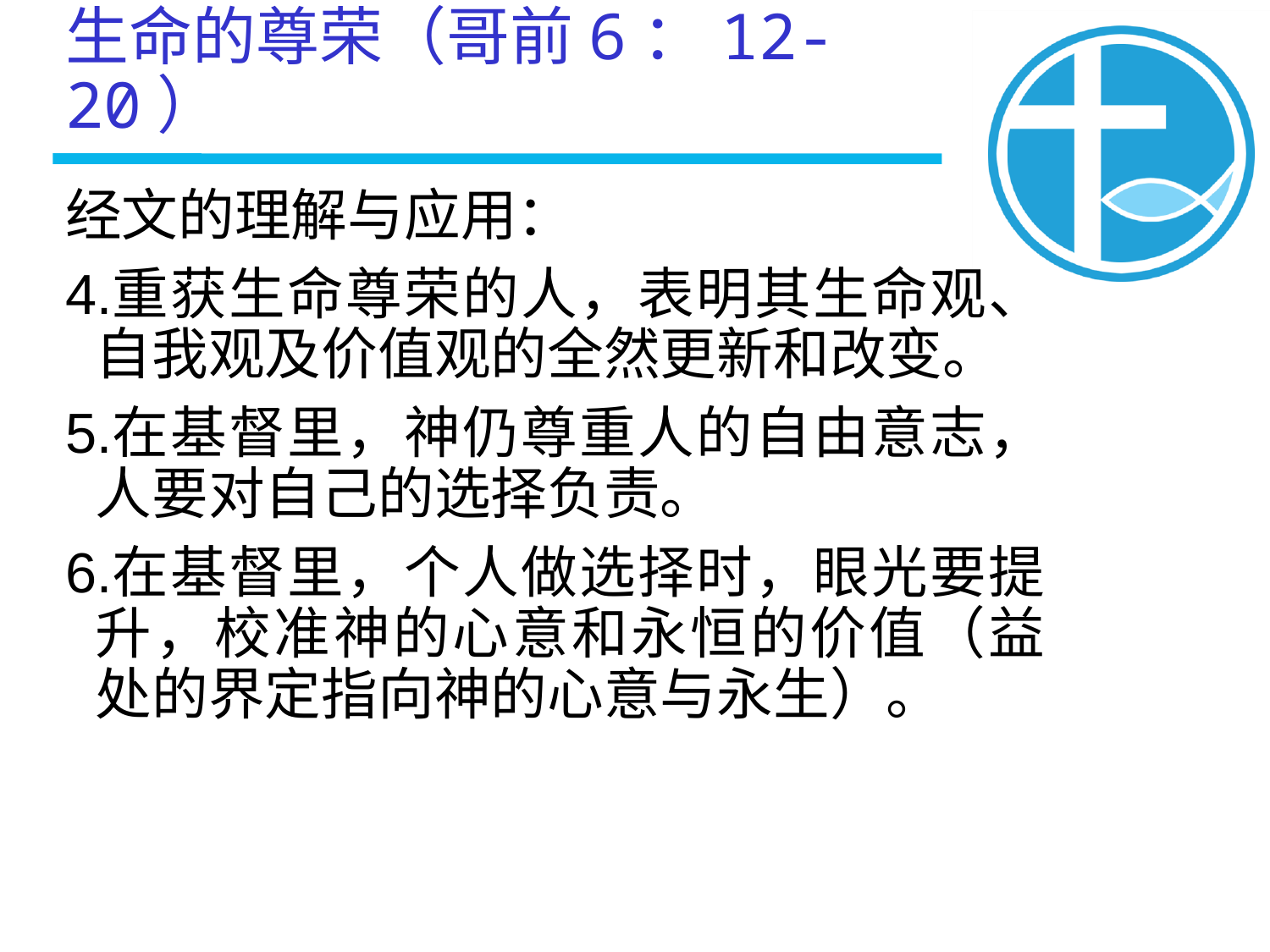

生命的尊荣（哥前6：12-20）
经文的理解与应用：
重获生命尊荣的人，表明其生命观、自我观及价值观的全然更新和改变。
在基督里，神仍尊重人的自由意志，人要对自己的选择负责。
在基督里，个人做选择时，眼光要提升，校准神的心意和永恒的价值（益处的界定指向神的心意与永生）。